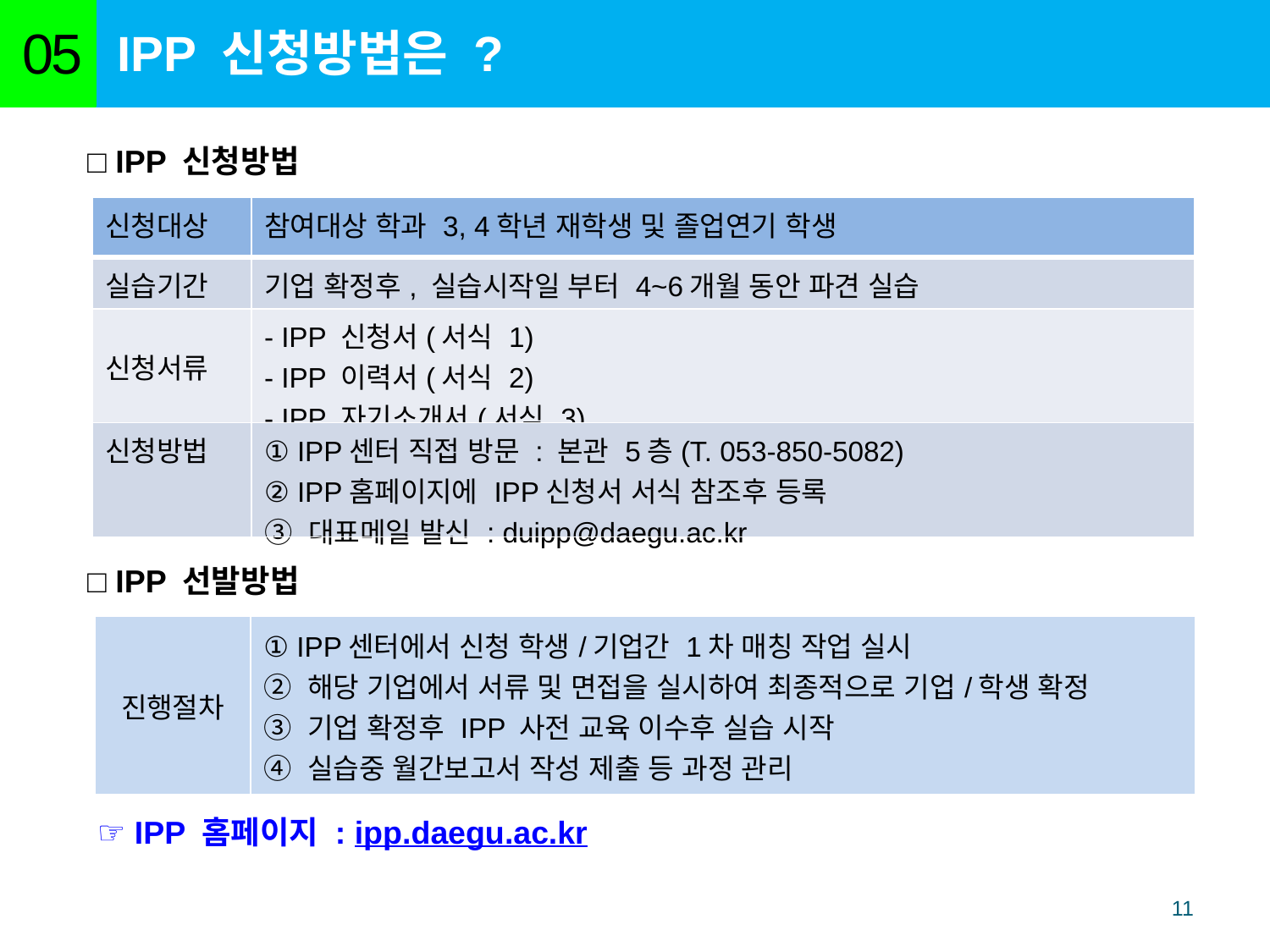

IPP 신청방법은 ?
05
□ IPP 신청방법
| 신청대상 | 참여대상 학과 3, 4학년 재학생 및 졸업연기 학생 |
| --- | --- |
| 실습기간 | 기업 확정후, 실습시작일 부터 4~6개월 동안 파견 실습 |
| 신청서류 | - IPP 신청서(서식 1) - IPP 이력서(서식 2) - IPP 자기소개서(서식 3) |
| 신청방법 | ① IPP센터 직접 방문 : 본관 5층(T. 053-850-5082) ② IPP홈페이지에 IPP신청서 서식 참조후 등록 ③ 대표메일 발신 : duipp@daegu.ac.kr |
□ IPP 선발방법
| 진행절차 | ① IPP센터에서 신청 학생/기업간 1차 매칭 작업 실시 ② 해당 기업에서 서류 및 면접을 실시하여 최종적으로 기업/학생 확정 ③ 기업 확정후 IPP 사전 교육 이수후 실습 시작 ④ 실습중 월간보고서 작성 제출 등 과정 관리 |
| --- | --- |
☞ IPP 홈페이지 : ipp.daegu.ac.kr
11